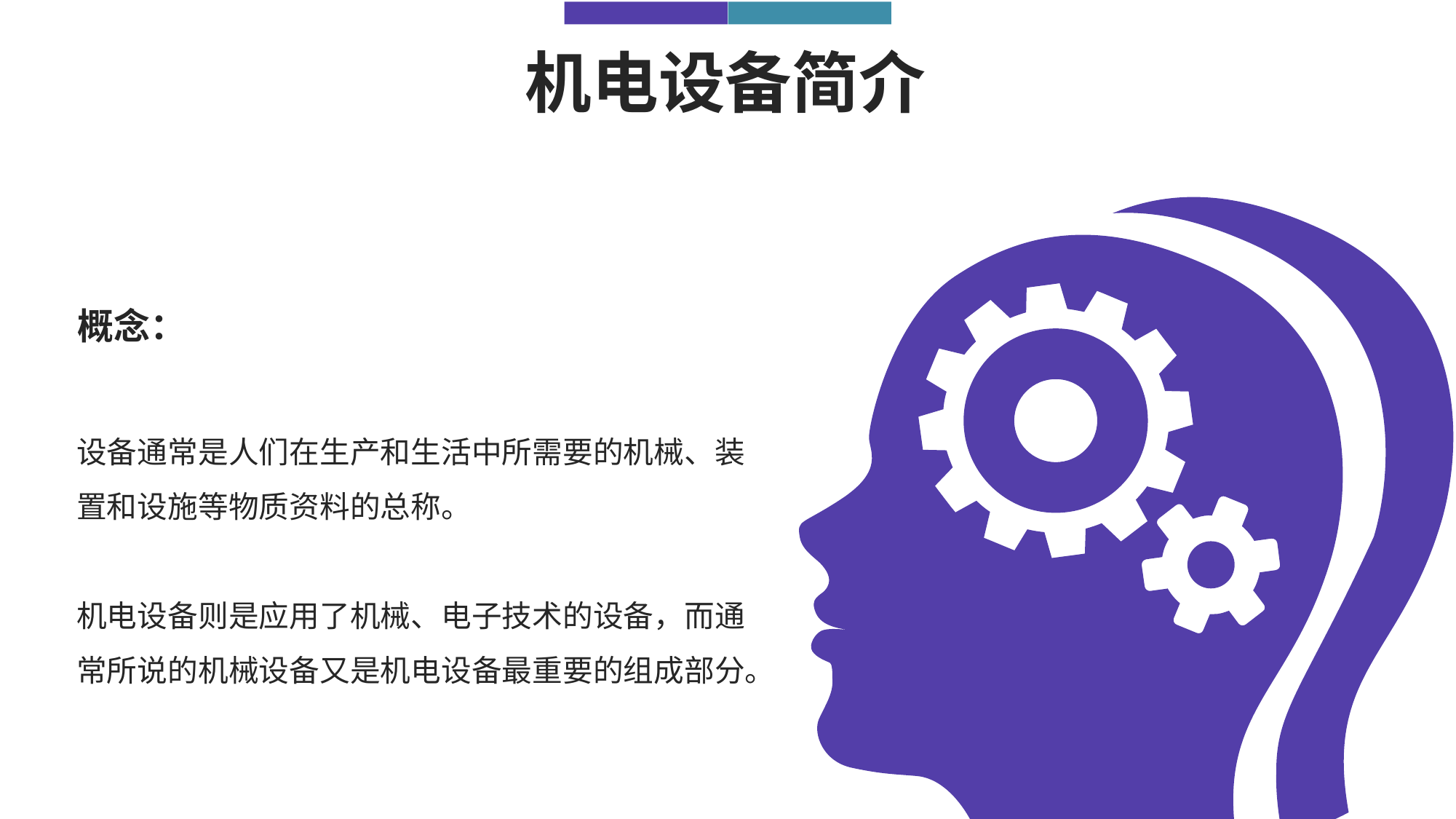

机电设备简介

概念：
设备通常是人们在生产和生活中所需要的机械、装置和设施等物质资料的总称。

机电设备则是应用了机械、电子技术的设备，而通常所说的机械设备又是机电设备最重要的组成部分。